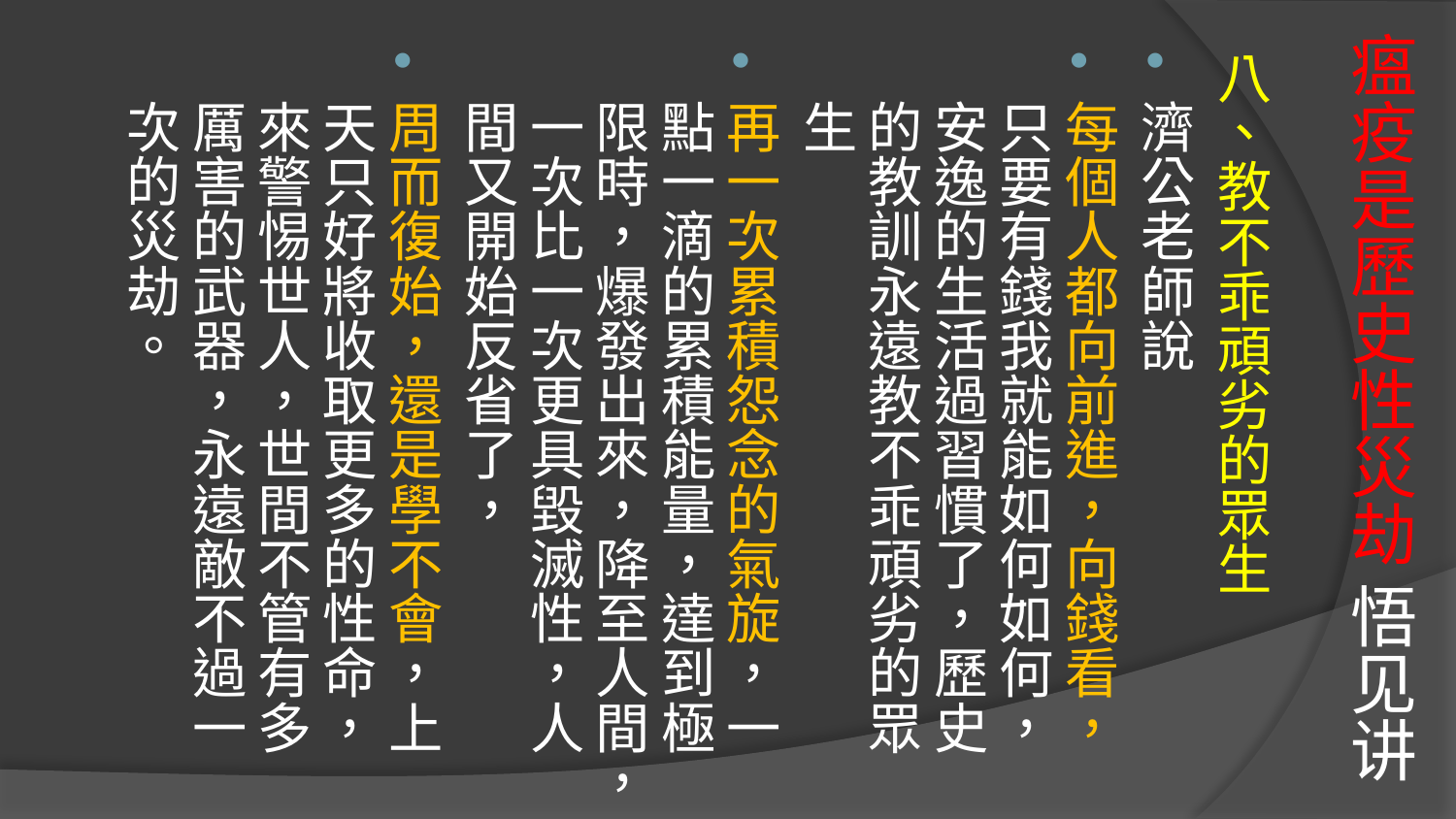

# 瘟疫是歷史性災劫 悟见讲
八、教不乖頑劣的眾生
濟公老師說
每個人都向前進，向錢看，只要有錢我就能如何如何，安逸的生活過習慣了，歷史的教訓永遠教不乖頑劣的眾生
再一次累積怨念的氣旋，一點一滴的累積能量，達到極限時，爆發出來，降至人間，一次比一次更具毀滅性，人間又開始反省了，
周而復始，還是學不會，上天只好將收取更多的性命，來警惕世人，世間不管有多厲害的武器，永遠敵不過一次的災劫。